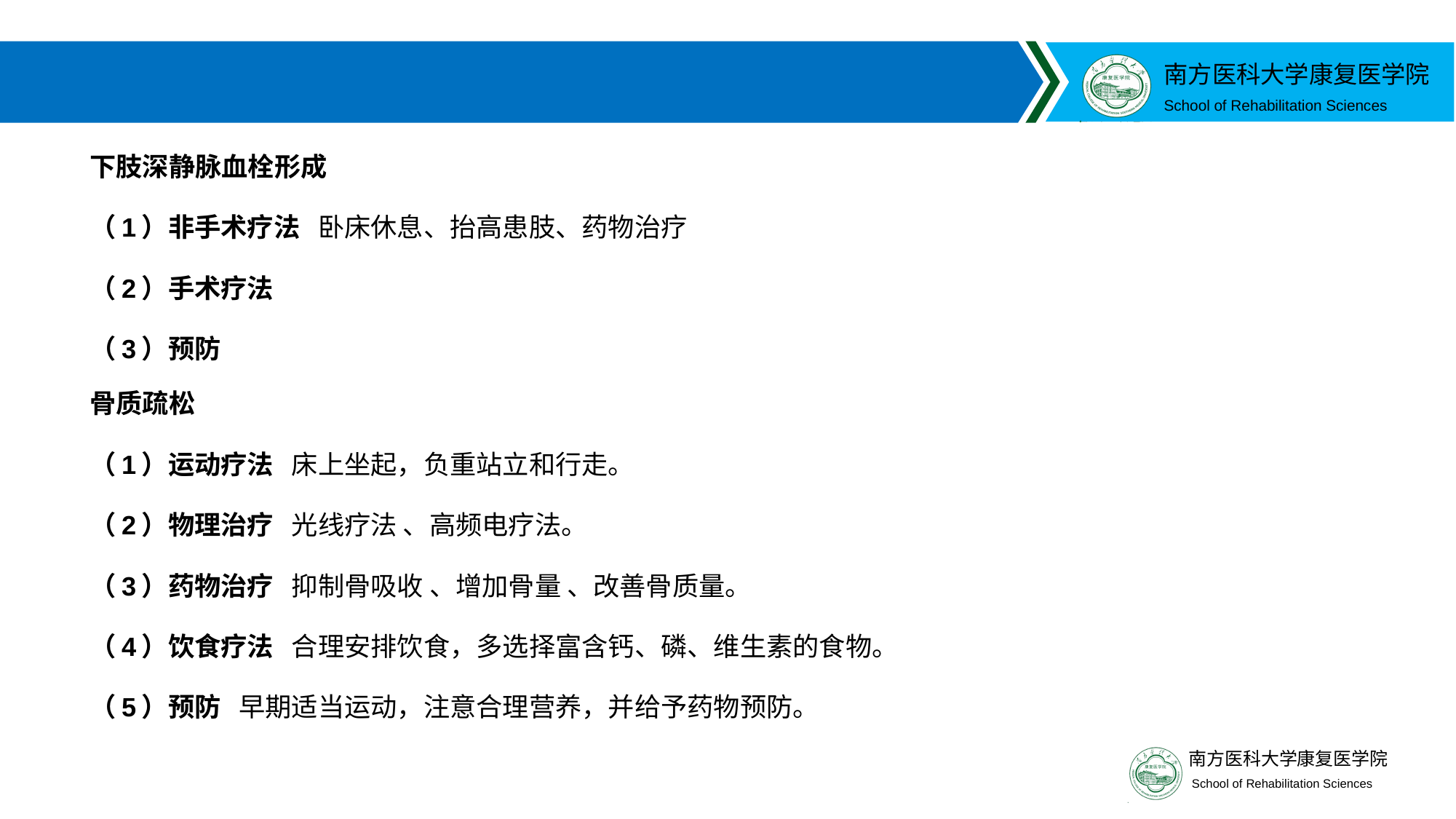

#
下肢深静脉血栓形成
（1）非手术疗法   卧床休息、抬高患肢、药物治疗
（2）手术疗法
（3）预防
骨质疏松
（1）运动疗法   床上坐起，负重站立和行走。
（2）物理治疗   光线疗法 、高频电疗法。
（3）药物治疗   抑制骨吸收 、增加骨量 、改善骨质量。
（4）饮食疗法   合理安排饮食，多选择富含钙、磷、维生素的食物。
（5）预防   早期适当运动，注意合理营养，并给予药物预防。